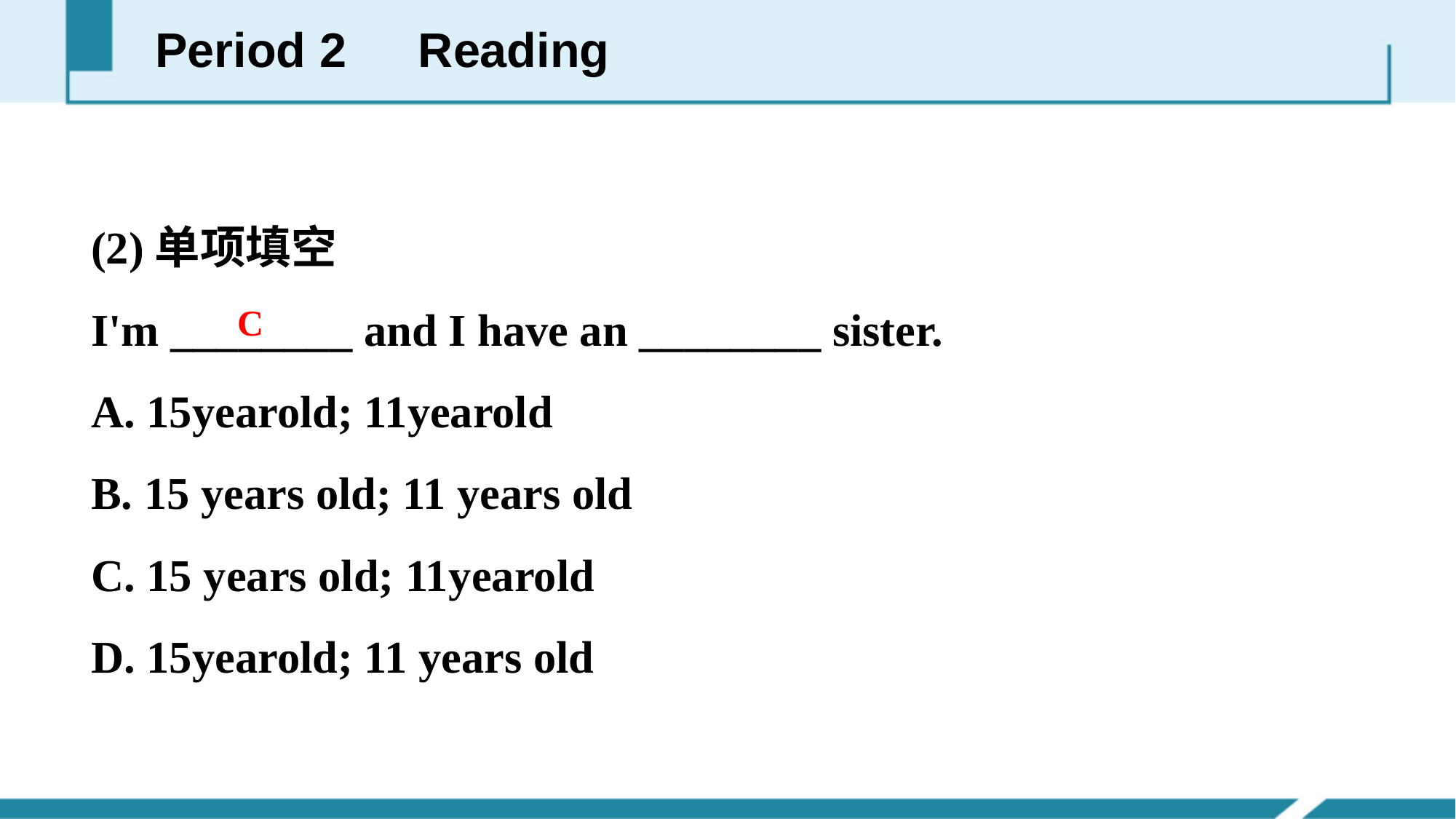

Period 2　Reading
(2)单项填空
I'm ________ and I have an ________ sister.
A. 15­year­old; 11­year­old
B. 15 years old; 11 years old
C. 15 years old; 11­year­old
D. 15­year­old; 11 years old
C